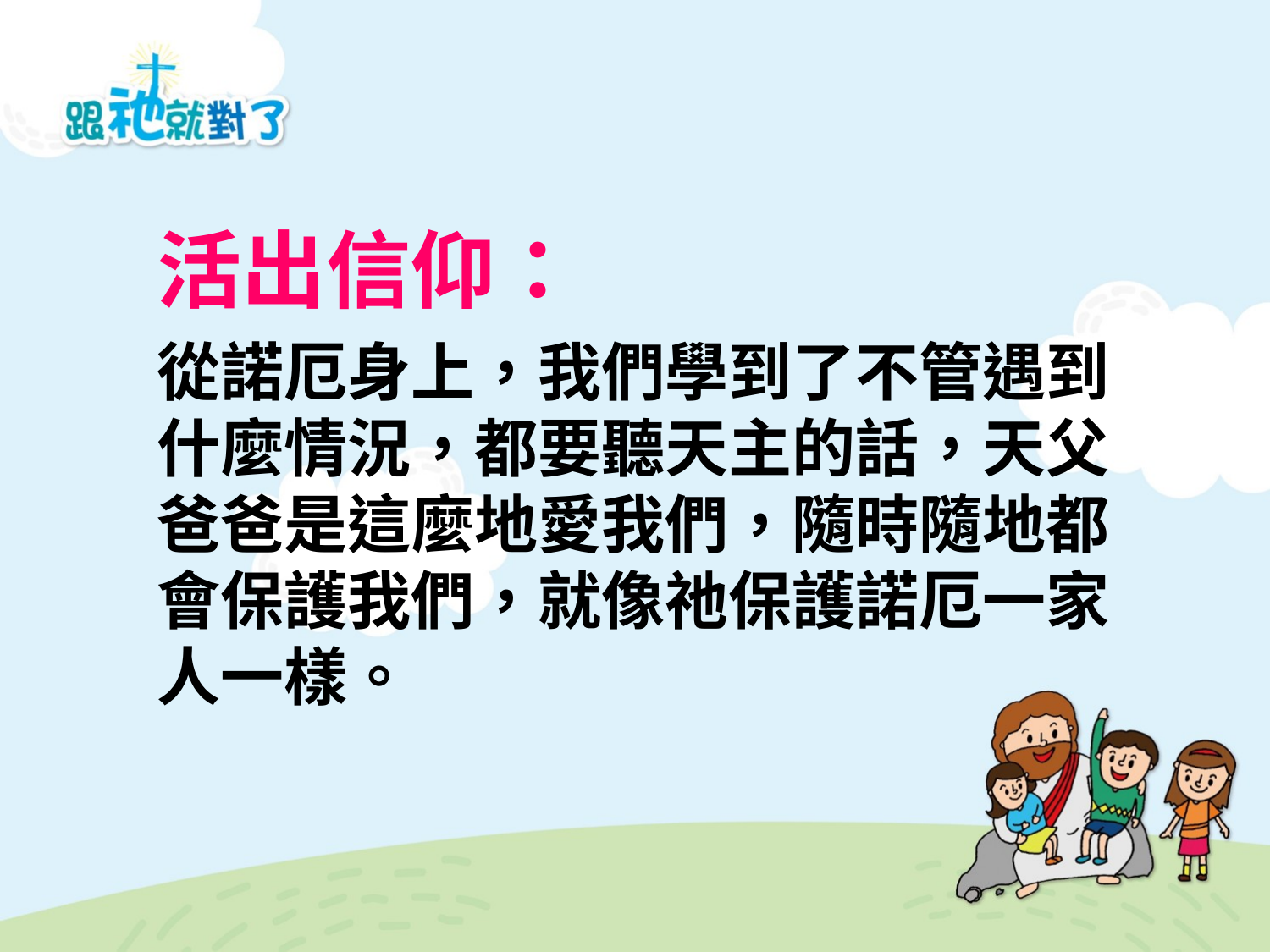

活出信仰：
從諾厄身上，我們學到了不管遇到什麼情況，都要聽天主的話，天父爸爸是這麼地愛我們，隨時隨地都會保護我們，就像祂保護諾厄一家人一樣。